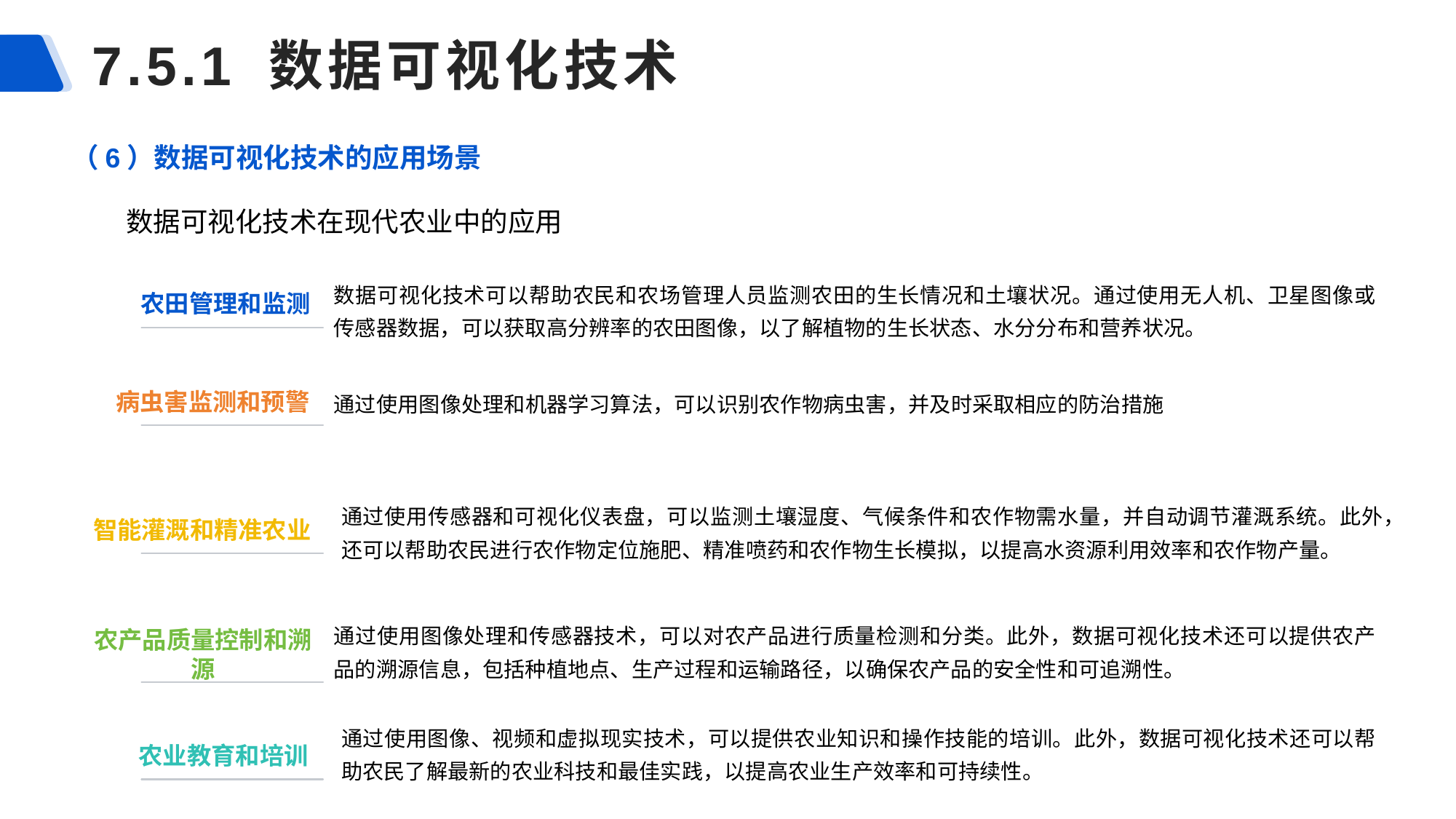

# 7.5.1 数据可视化技术
（6）数据可视化技术的应用场景
数据可视化技术在现代农业中的应用
数据可视化技术可以帮助农民和农场管理人员监测农田的生长情况和土壤状况。通过使用无人机、卫星图像或传感器数据，可以获取高分辨率的农田图像，以了解植物的生长状态、水分分布和营养状况。
农田管理和监测
通过使用图像处理和机器学习算法，可以识别农作物病虫害，并及时采取相应的防治措施
病虫害监测和预警
通过使用传感器和可视化仪表盘，可以监测土壤湿度、气候条件和农作物需水量，并自动调节灌溉系统。此外，还可以帮助农民进行农作物定位施肥、精准喷药和农作物生长模拟，以提高水资源利用效率和农作物产量。
智能灌溉和精准农业
通过使用图像处理和传感器技术，可以对农产品进行质量检测和分类。此外，数据可视化技术还可以提供农产品的溯源信息，包括种植地点、生产过程和运输路径，以确保农产品的安全性和可追溯性。
农产品质量控制和溯源
通过使用图像、视频和虚拟现实技术，可以提供农业知识和操作技能的培训。此外，数据可视化技术还可以帮助农民了解最新的农业科技和最佳实践，以提高农业生产效率和可持续性。
农业教育和培训